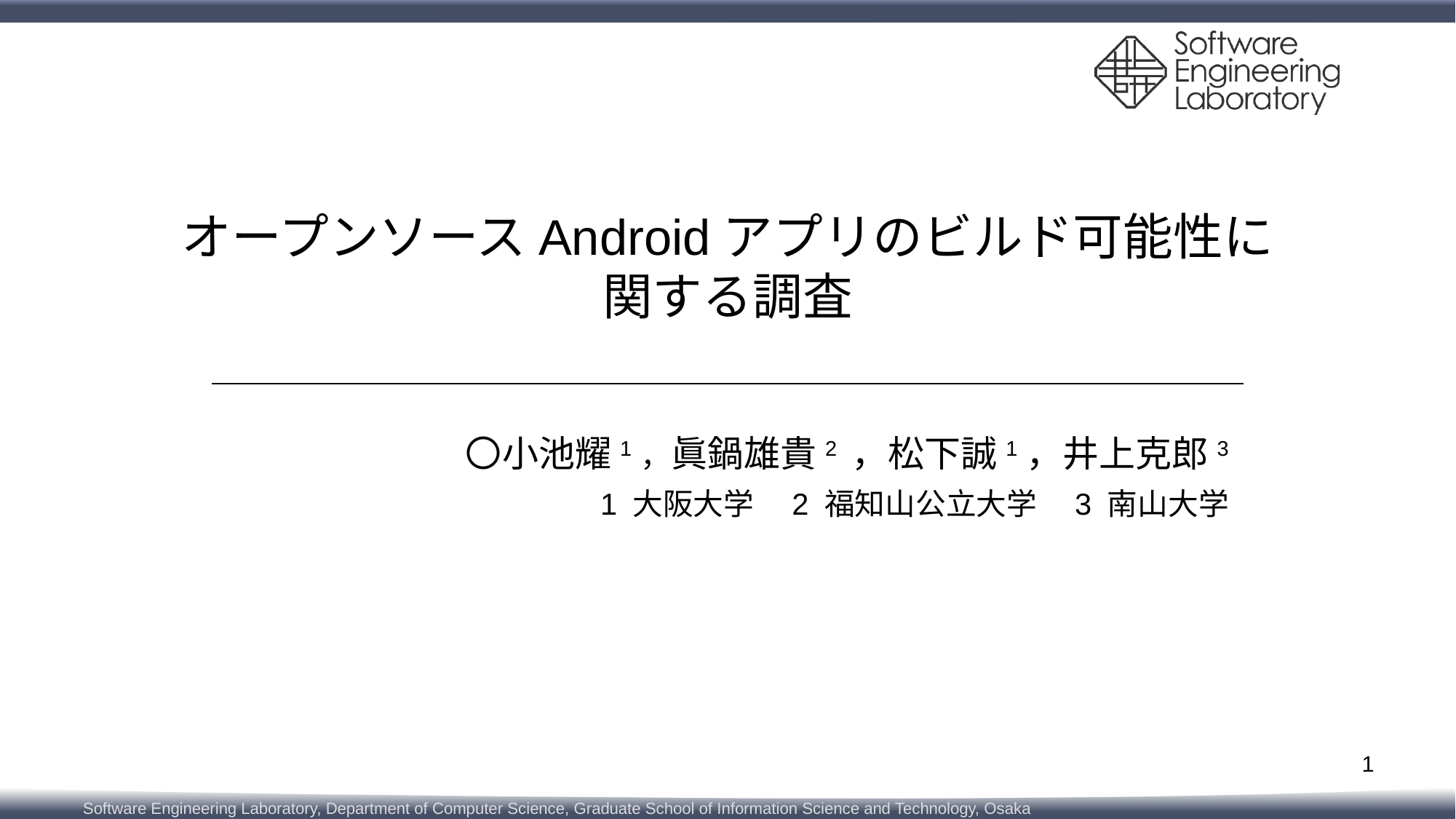

# オープンソースAndroidアプリのビルド可能性に 関する調査
〇小池耀1，眞鍋雄貴2 ，松下誠1，井上克郎3
1 大阪大学　2 福知山公立大学　3 南山大学

1